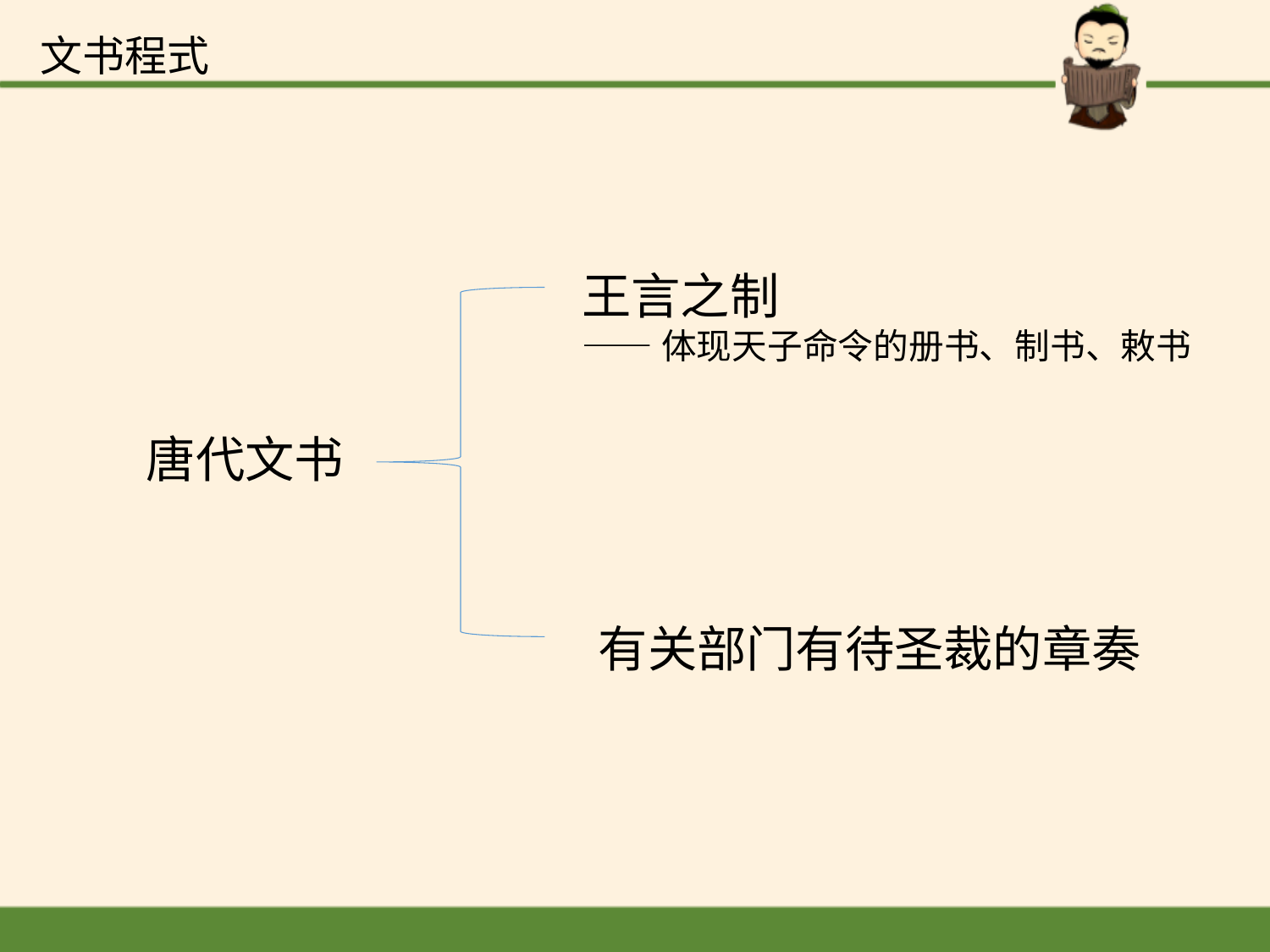

文书程式
王言之制
——体现天子命令的册书、制书、敕书

# 唐代文书
有关部门有待圣裁的章奏